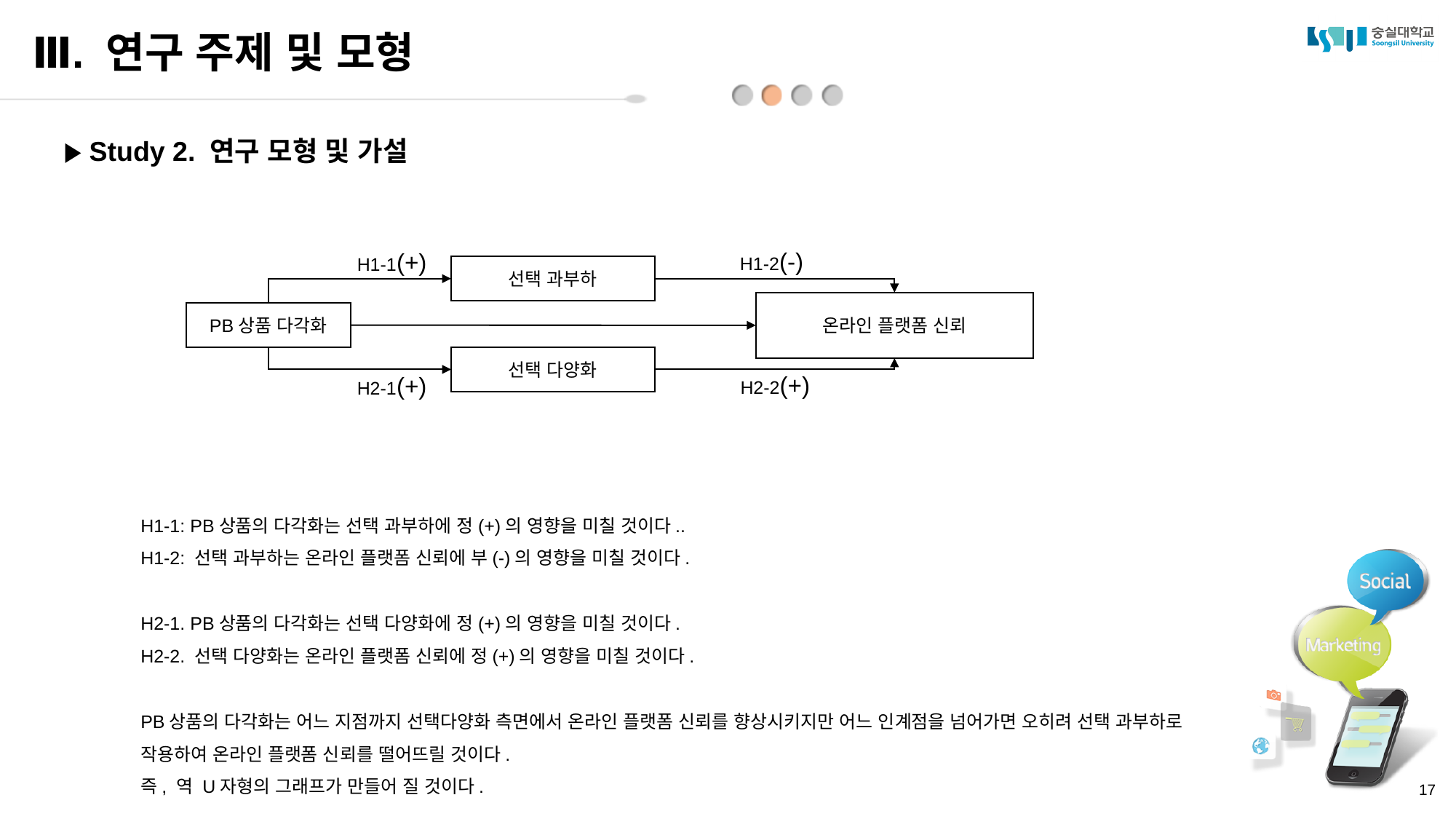

Ⅲ. 연구 주제 및 모형
▶ Study 2. 연구 모형 및 가설
H1-2(-)
H1-1(+)
선택 과부하
온라인 플랫폼 신뢰
PB상품 다각화
선택 다양화
H2-2(+)
H2-1(+)
H1-1: PB상품의 다각화는 선택 과부하에 정(+)의 영향을 미칠 것이다..
H1-2: 선택 과부하는 온라인 플랫폼 신뢰에 부(-)의 영향을 미칠 것이다.

H2-1. PB상품의 다각화는 선택 다양화에 정(+)의 영향을 미칠 것이다.
H2-2. 선택 다양화는 온라인 플랫폼 신뢰에 정(+)의 영향을 미칠 것이다.

PB상품의 다각화는 어느 지점까지 선택다양화 측면에서 온라인 플랫폼 신뢰를 향상시키지만 어느 인계점을 넘어가면 오히려 선택 과부하로
작용하여 온라인 플랫폼 신뢰를 떨어뜨릴 것이다.
즉, 역 U자형의 그래프가 만들어 질 것이다.
17